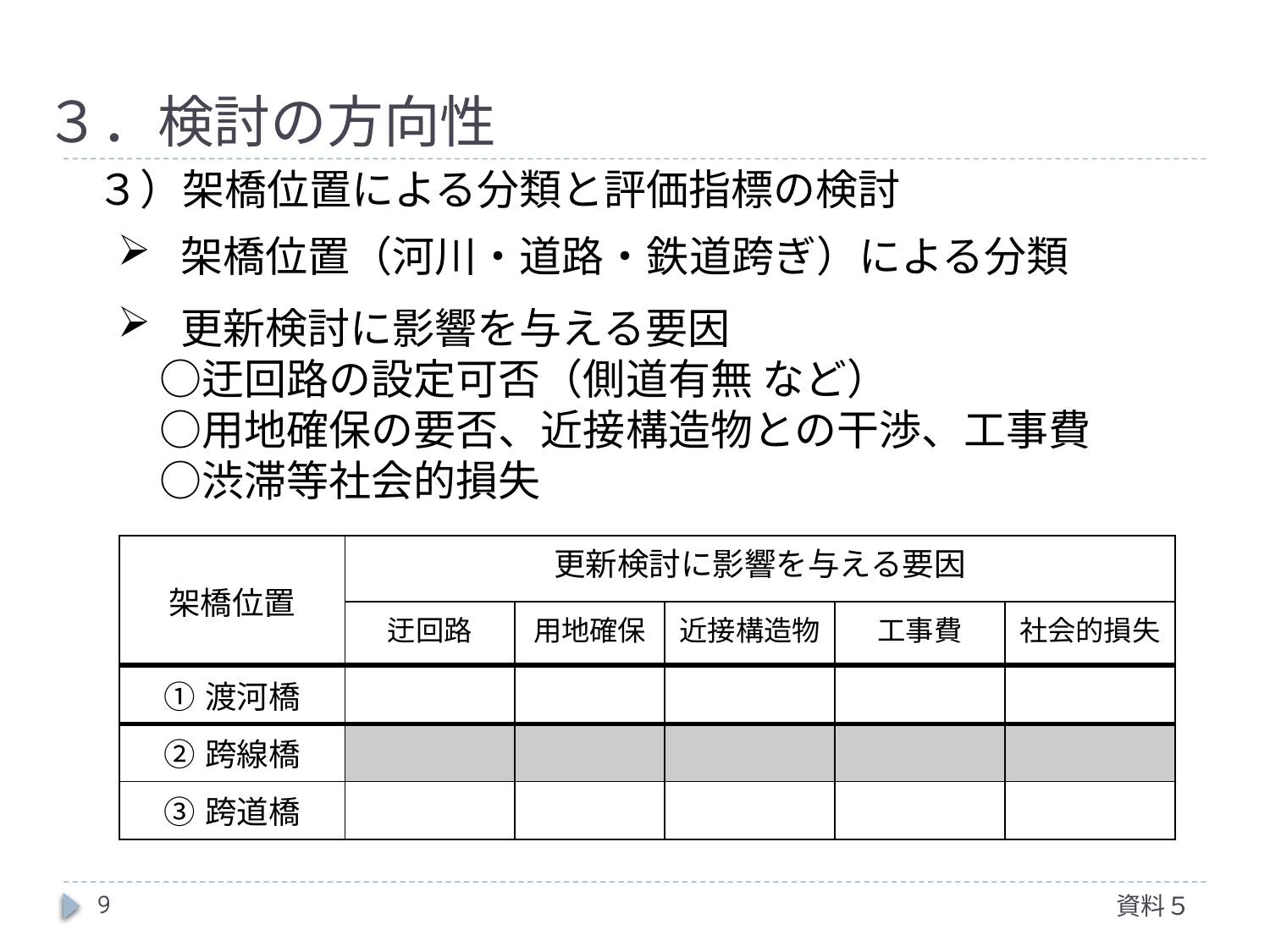

# ３．検討の方向性
３）架橋位置による分類と評価指標の検討
架橋位置（河川・道路・鉄道跨ぎ）による分類
更新検討に影響を与える要因
　○迂回路の設定可否（側道有無 など）
　○用地確保の要否、近接構造物との干渉、工事費
　○渋滞等社会的損失
| 架橋位置 | 更新検討に影響を与える要因 |  |  |  |  |
| --- | --- | --- | --- | --- | --- |
|  | 迂回路 | 用地確保 | 近接構造物 | 工事費 | 社会的損失 |
| ①渡河橋 |  |  |  |  |  |
| ②跨線橋 |  |  |  |  |  |
| ③跨道橋 |  |  |  |  |  |
9
資料５